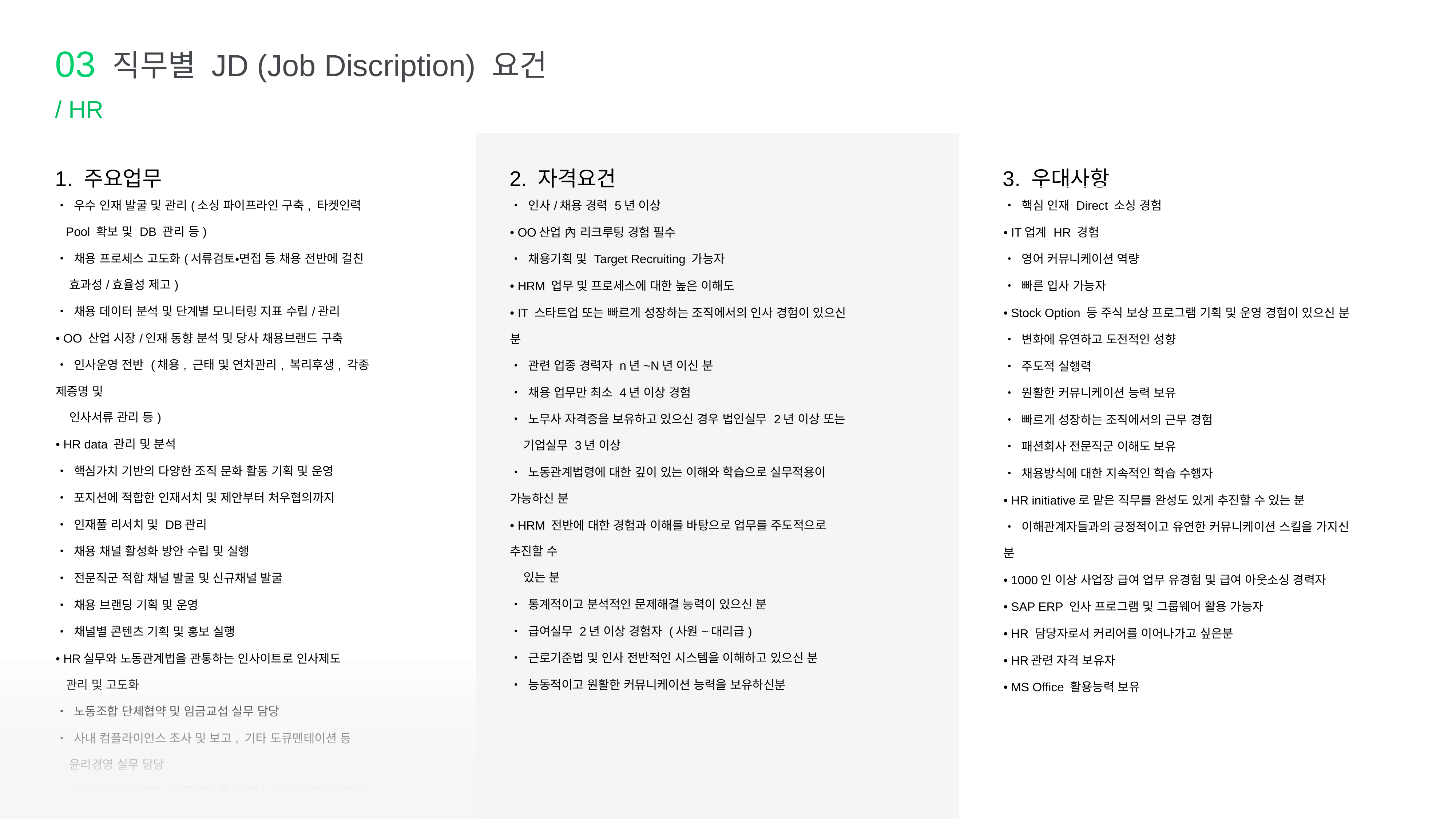

직무별 JD (Job Discription) 요건
03
/ HR
1. 주요업무

2. 자격요건
3. 우대사항
| • 우수 인재 발굴 및 관리(소싱 파이프라인 구축, 타켓인력 Pool 확보 및 DB 관리 등) |
| --- |
| • 채용 프로세스 고도화(서류검토•면접 등 채용 전반에 걸친 효과성/효율성 제고) |
| • 채용 데이터 분석 및 단계별 모니터링 지표 수립/관리 |
| • OO 산업 시장/인재 동향 분석 및 당사 채용브랜드 구축 |
| • 인사운영 전반 (채용, 근태 및 연차관리, 복리후생, 각종 제증명 및 인사서류 관리 등) |
| • HR data 관리 및 분석 |
| • 핵심가치 기반의 다양한 조직 문화 활동 기획 및 운영 |
| • 포지션에 적합한 인재서치 및 제안부터 처우협의까지 |
| • 인재풀 리서치 및 DB관리 |
| • 채용 채널 활성화 방안 수립 및 실행 |
| • 전문직군 적합 채널 발굴 및 신규채널 발굴 |
| • 채용 브랜딩 기획 및 운영 |
| • 채널별 콘텐츠 기획 및 홍보 실행 |
| • HR실무와 노동관계법을 관통하는 인사이트로 인사제도 관리 및 고도화 |
| • 노동조합 단체협약 및 임금교섭 실무 담당 |
| • 사내 컴플라이언스 조사 및 보고, 기타 도큐멘테이션 등 윤리경영 실무 담당 |
| • 조직 및 인사발령, 근무제도 등 HRM 실무 운영 및 HRIS 관리 운영, 고도화 |
| • HR Data Analytics를 기반으로 한 인사제도 개선 |
| • HR function의 전반적인 이해를 기반으로한 인사제도의 관리 및 개선 |
| • 본사 직원 인건비 운영 관리 및 인건비 분석(급여/퇴직급여/성과급/수당 등) |
| • 4대보험 취득 및 상실 신고 |
|  |
|  |
|  |
|  |
| • 인사/채용 경력 5년 이상 |
| --- |
| • OO산업 內 리크루팅 경험 필수 |
| • 채용기획 및 Target Recruiting 가능자 |
| • HRM 업무 및 프로세스에 대한 높은 이해도 |
| • IT 스타트업 또는 빠르게 성장하는 조직에서의 인사 경험이 있으신 분 |
| • 관련 업종 경력자 n년~N년 이신 분 |
| • 채용 업무만 최소 4년 이상 경험 |
| • 노무사 자격증을 보유하고 있으신 경우 법인실무 2년 이상 또는 기업실무 3년 이상 |
| • 노동관계법령에 대한 깊이 있는 이해와 학습으로 실무적용이 가능하신 분 |
| • HRM 전반에 대한 경험과 이해를 바탕으로 업무를 주도적으로 추진할 수 있는 분 |
| • 통계적이고 분석적인 문제해결 능력이 있으신 분 |
| • 급여실무 2년 이상 경험자 (사원~대리급) |
| • 근로기준법 및 인사 전반적인 시스템을 이해하고 있으신 분 |
| • 능동적이고 원활한 커뮤니케이션 능력을 보유하신분 |
| • 핵심 인재 Direct 소싱 경험 |
| --- |
| • IT업계 HR 경험 |
| • 영어 커뮤니케이션 역량 |
| • 빠른 입사 가능자 |
| • Stock Option 등 주식 보상 프로그램 기획 및 운영 경험이 있으신 분 |
| • 변화에 유연하고 도전적인 성향 |
| • 주도적 실행력 |
| • 원활한 커뮤니케이션 능력 보유 |
| • 빠르게 성장하는 조직에서의 근무 경험 |
| • 패션회사 전문직군 이해도 보유 |
| • 채용방식에 대한 지속적인 학습 수행자 |
| • HR initiative로 맡은 직무를 완성도 있게 추진할 수 있는 분 |
| • 이해관계자들과의 긍정적이고 유연한 커뮤니케이션 스킬을 가지신 분 |
| • 1000인 이상 사업장 급여 업무 유경험 및 급여 아웃소싱 경력자 |
| • SAP ERP 인사 프로그램 및 그룹웨어 활용 가능자 |
| • HR 담당자로서 커리어를 이어나가고 싶은분 |
| • HR관련 자격 보유자 |
| • MS Office 활용능력 보유 |